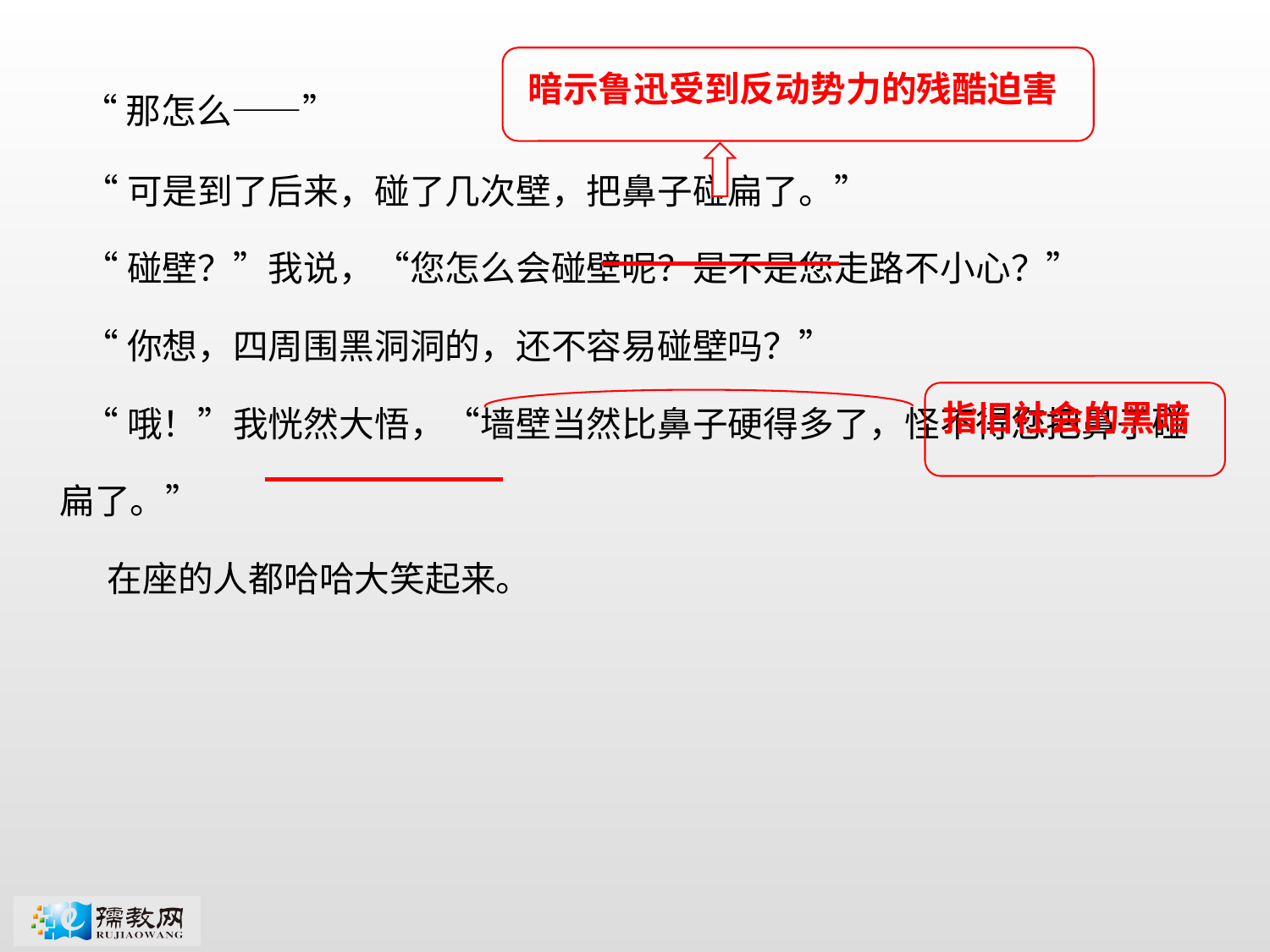

“那怎么——”
   “可是到了后来，碰了几次壁，把鼻子碰扁了。”
   “碰壁？”我说，“您怎么会碰壁呢？是不是您走路不小心？”
   “你想，四周围黑洞洞的，还不容易碰壁吗？”
   “哦！”我恍然大悟，“墙壁当然比鼻子硬得多了，怪不得您把鼻子碰扁了。”
     在座的人都哈哈大笑起来。
暗示鲁迅受到反动势力的残酷迫害

指旧社会的黑暗